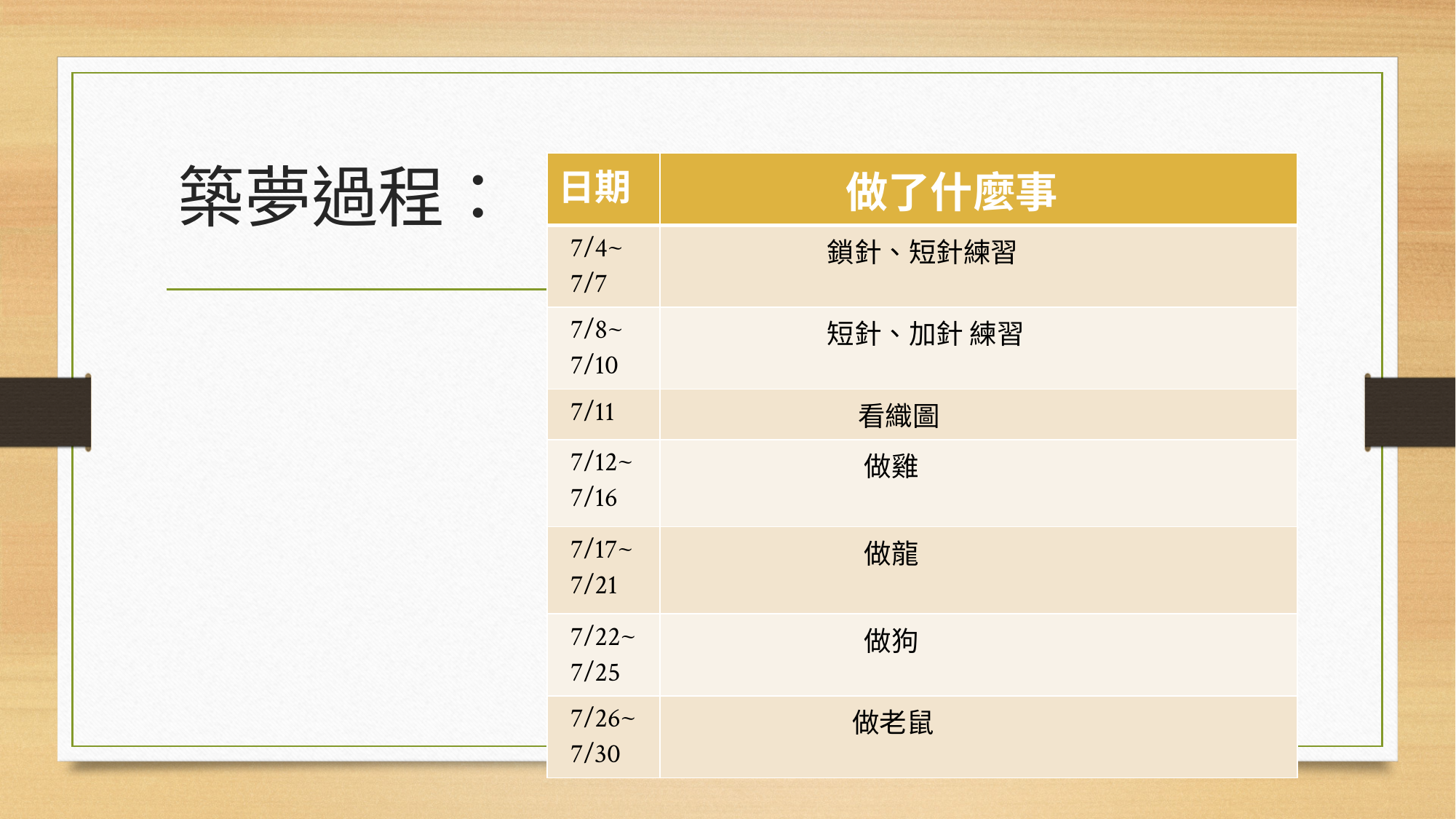

# 築夢過程：
| 日期 | 做了什麼事 |
| --- | --- |
| 7/4~ 7/7 | 鎖針、短針練習 |
| 7/8~ 7/10 | 短針、加針 練習 |
| 7/11 | 看織圖 |
| 7/12~ 7/16 | 做雞 |
| 7/17~ 7/21 | 做龍 |
| 7/22~ 7/25 | 做狗 |
| 7/26~ 7/30 | 做老鼠 |